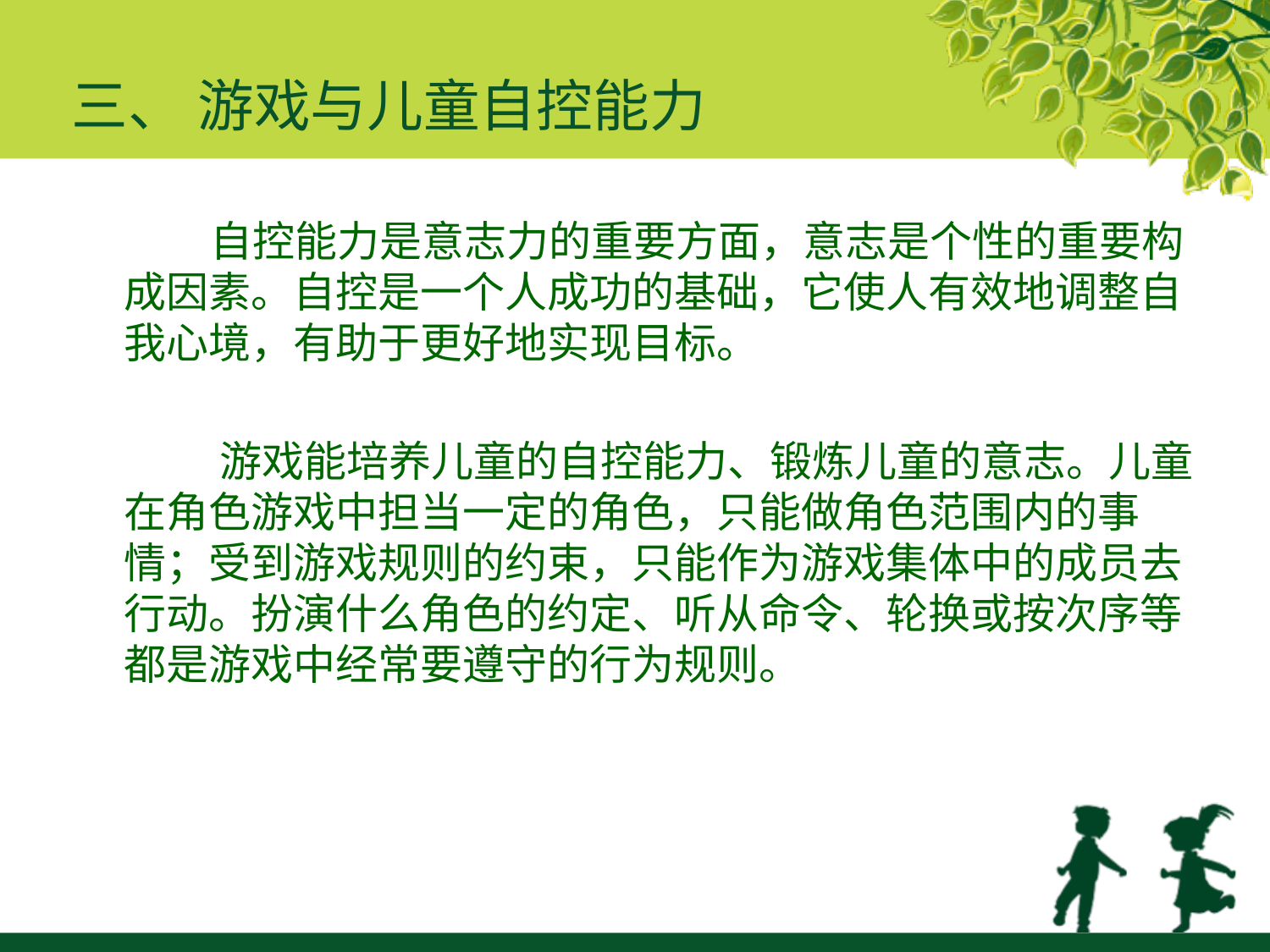

# 三、 游戏与儿童自控能力
             自控能力是意志力的重要方面，意志是个性的重要构成因素。自控是一个人成功的基础，它使人有效地调整自我心境，有助于更好地实现目标。

              游戏能培养儿童的自控能力、锻炼儿童的意志。儿童在角色游戏中担当一定的角色，只能做角色范围内的事情；受到游戏规则的约束，只能作为游戏集体中的成员去行动。扮演什么角色的约定、听从命令、轮换或按次序等都是游戏中经常要遵守的行为规则。